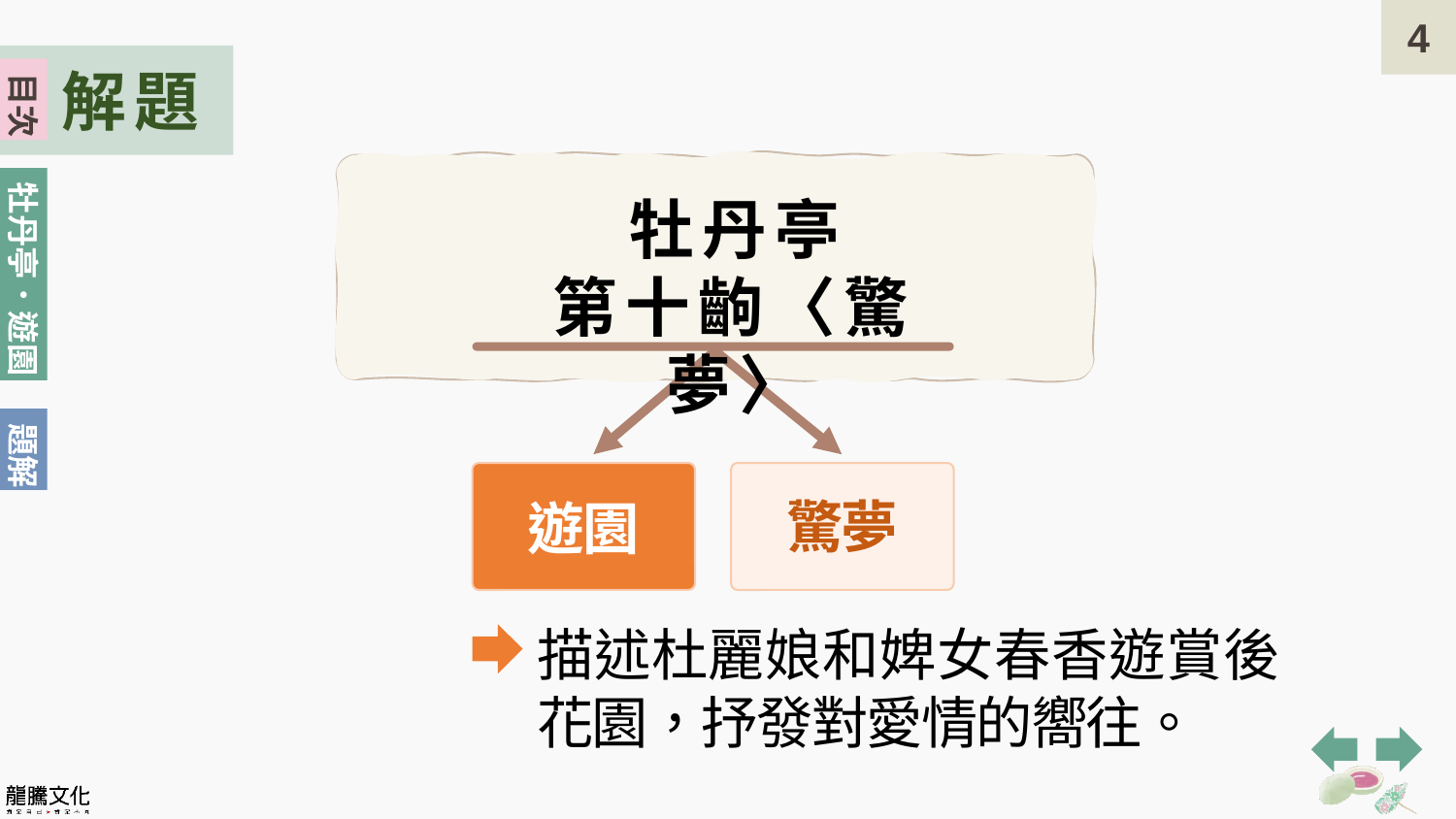

解題
目次

牡丹亭
第十齣〈驚夢〉

驚夢
遊園
描述杜麗娘和婢女春香遊賞後花園，抒發對愛情的嚮往。